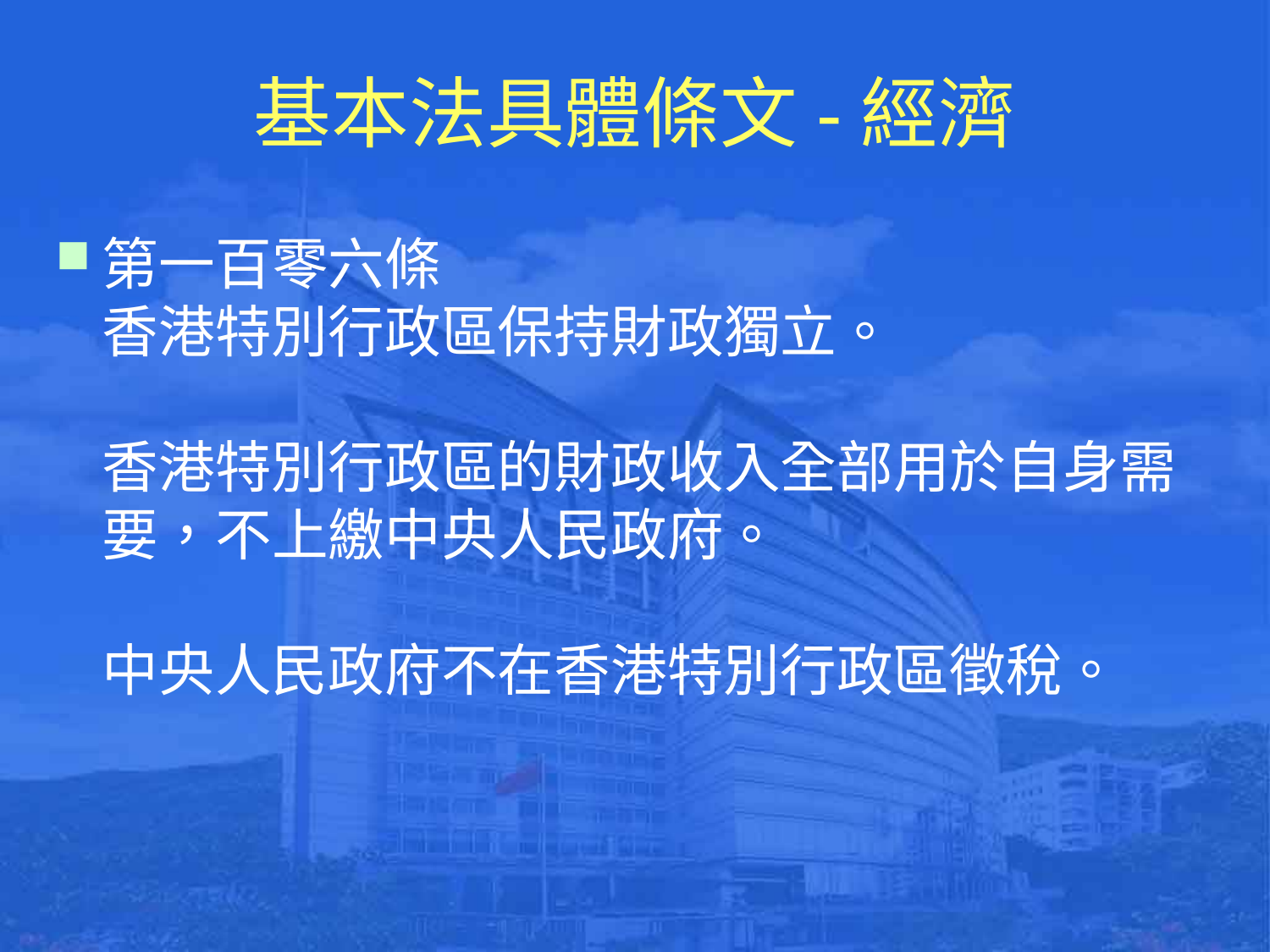

# 基本法具體條文-經濟
第一百零六條
香港特別行政區保持財政獨立。
香港特別行政區的財政收入全部用於自身需要，不上繳中央人民政府。
中央人民政府不在香港特別行政區徵稅。